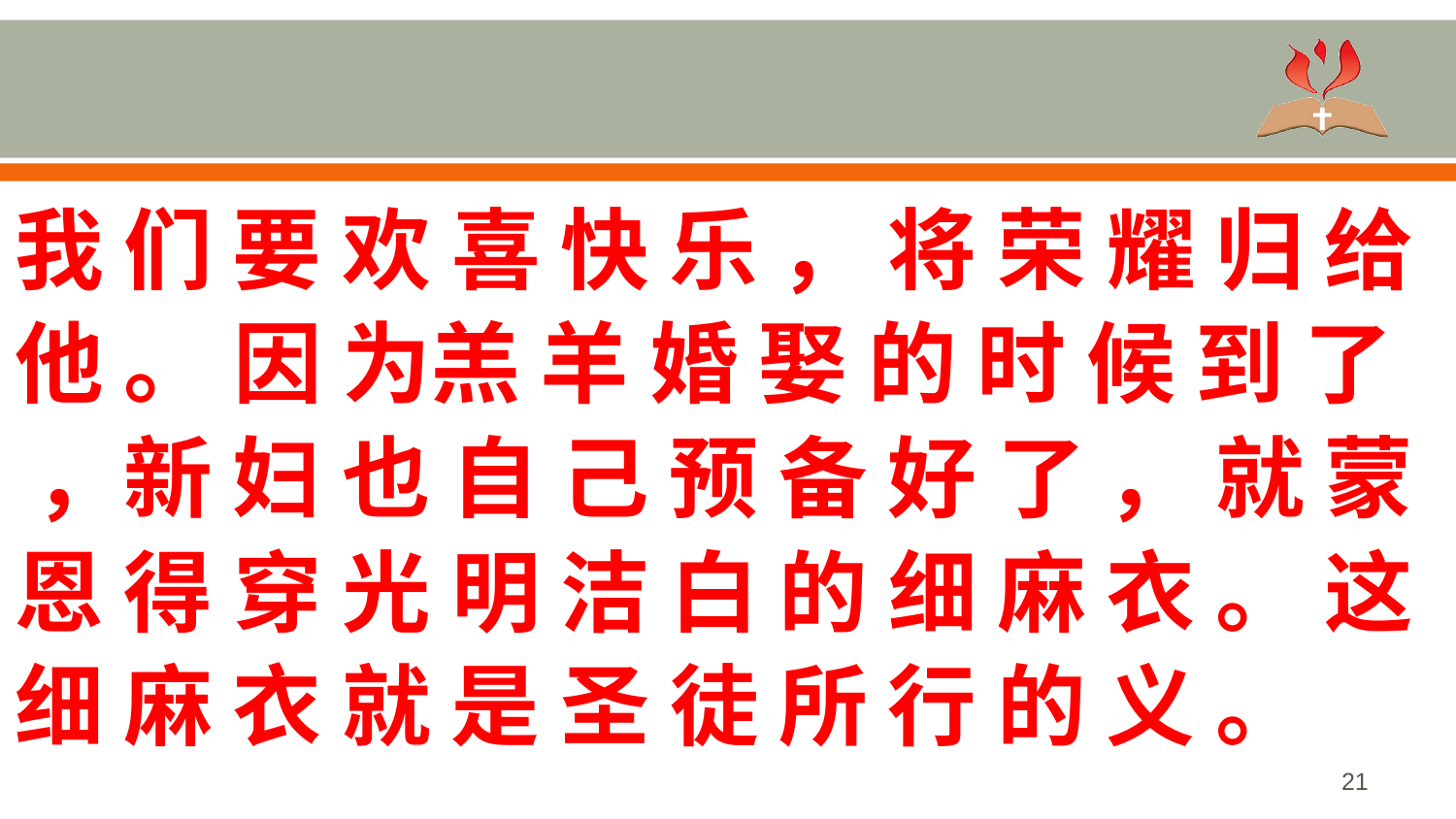

我 们 要 欢 喜 快 乐 ， 将 荣 耀 归 给 他 。 因 为羔 羊 婚 娶 的 时 候 到 了 ，新 妇 也 自 己 预 备 好 了 ， 就 蒙 恩 得 穿 光 明 洁 白 的 细 麻 衣 。 这 细 麻 衣 就 是 圣 徒 所 行 的 义 。

21